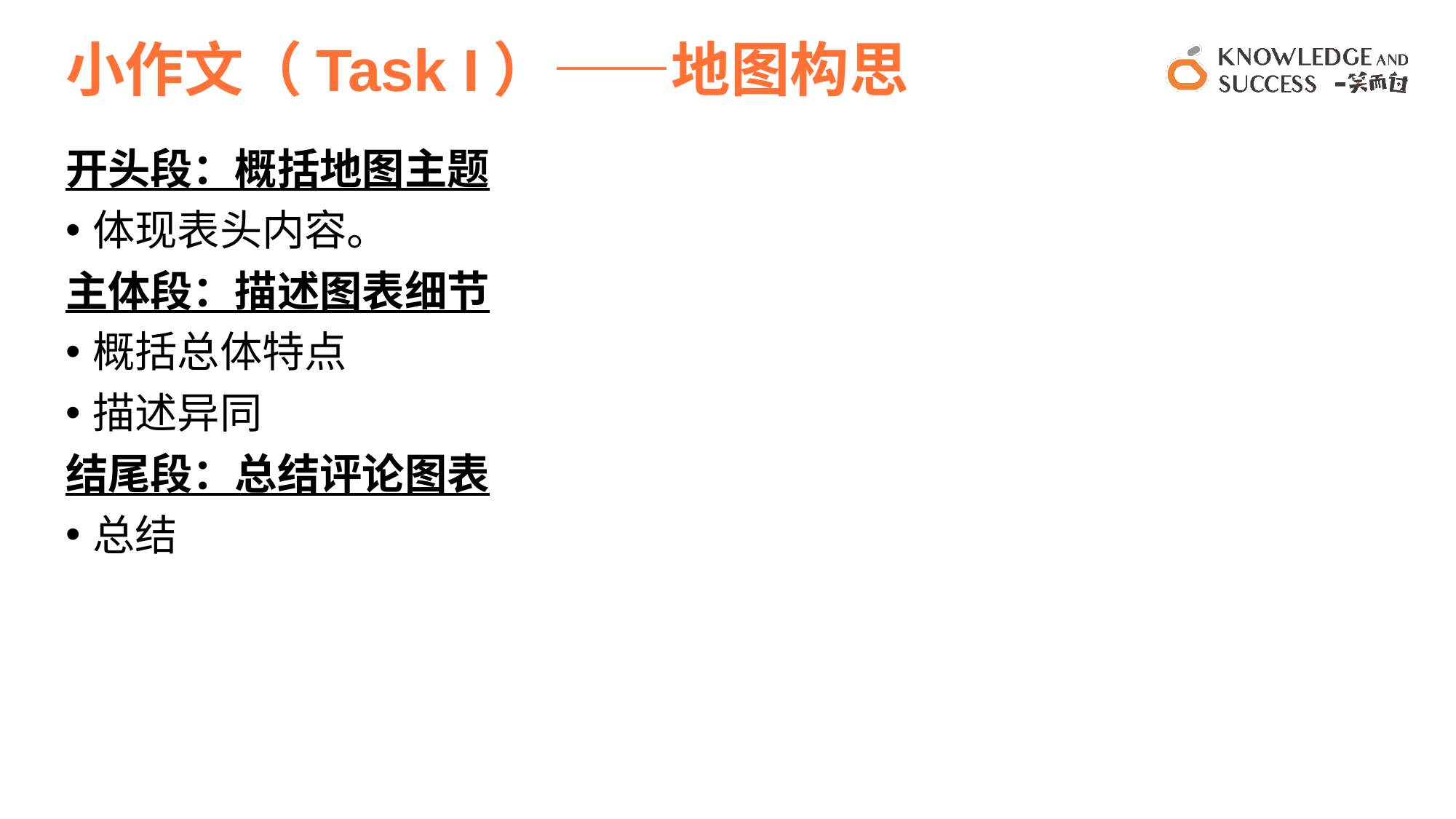

# 小作文（Task I）——地图构思
开头段：概括地图主题
体现表头内容。
主体段：描述图表细节
概括总体特点
描述异同
结尾段：总结评论图表
总结

28